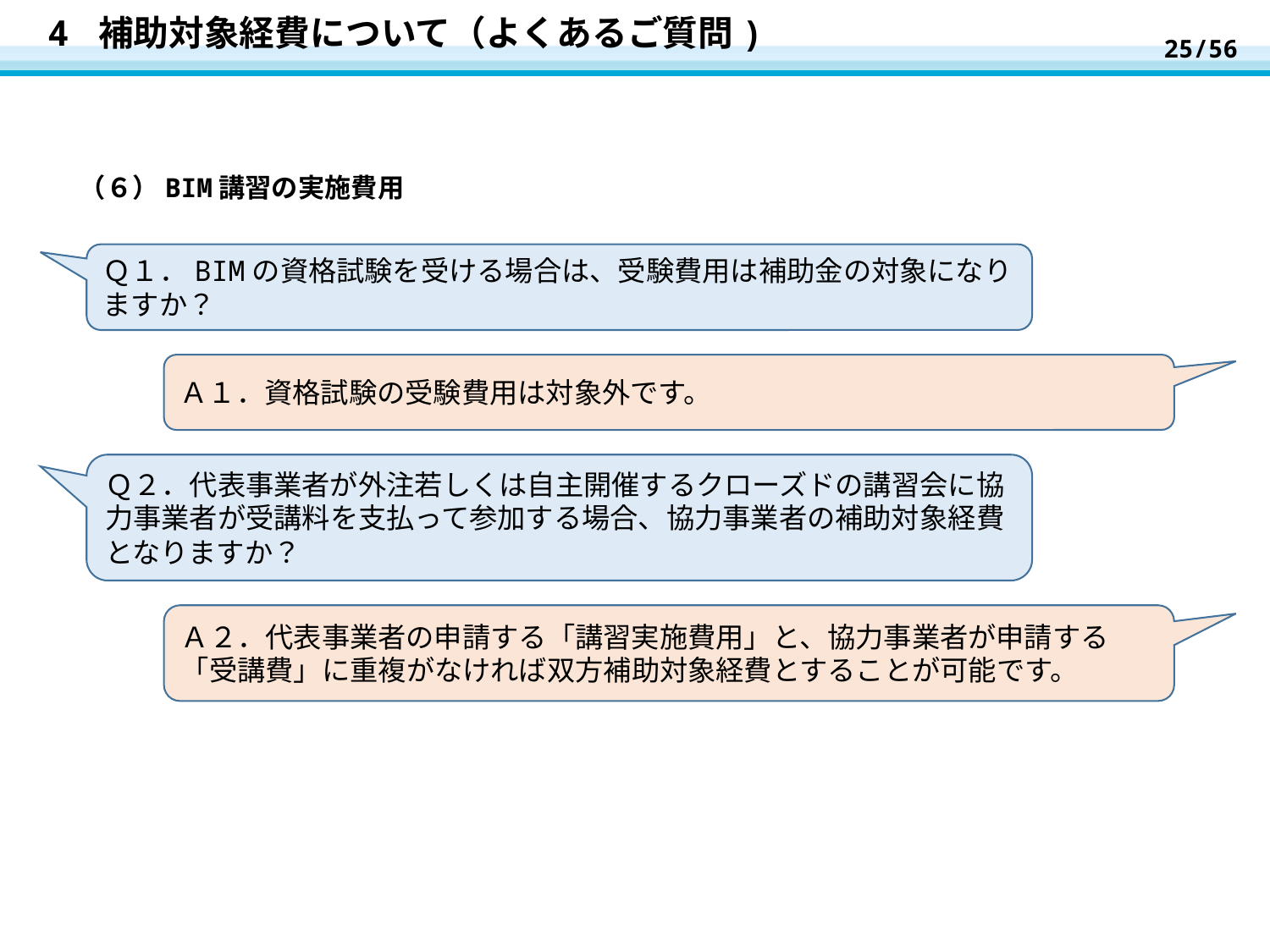

25/56
# 4 補助対象経費について（よくあるご質問)
（６）BIM講習の実施費用

Ｑ１．BIMの資格試験を受ける場合は、受験費用は補助金の対象になりますか？
Ａ１．資格試験の受験費用は対象外です。
Ｑ２．代表事業者が外注若しくは自主開催するクローズドの講習会に協力事業者が受講料を支払って参加する場合、協力事業者の補助対象経費となりますか？
Ａ２．代表事業者の申請する「講習実施費用」と、協力事業者が申請する「受講費」に重複がなければ双方補助対象経費とすることが可能です。